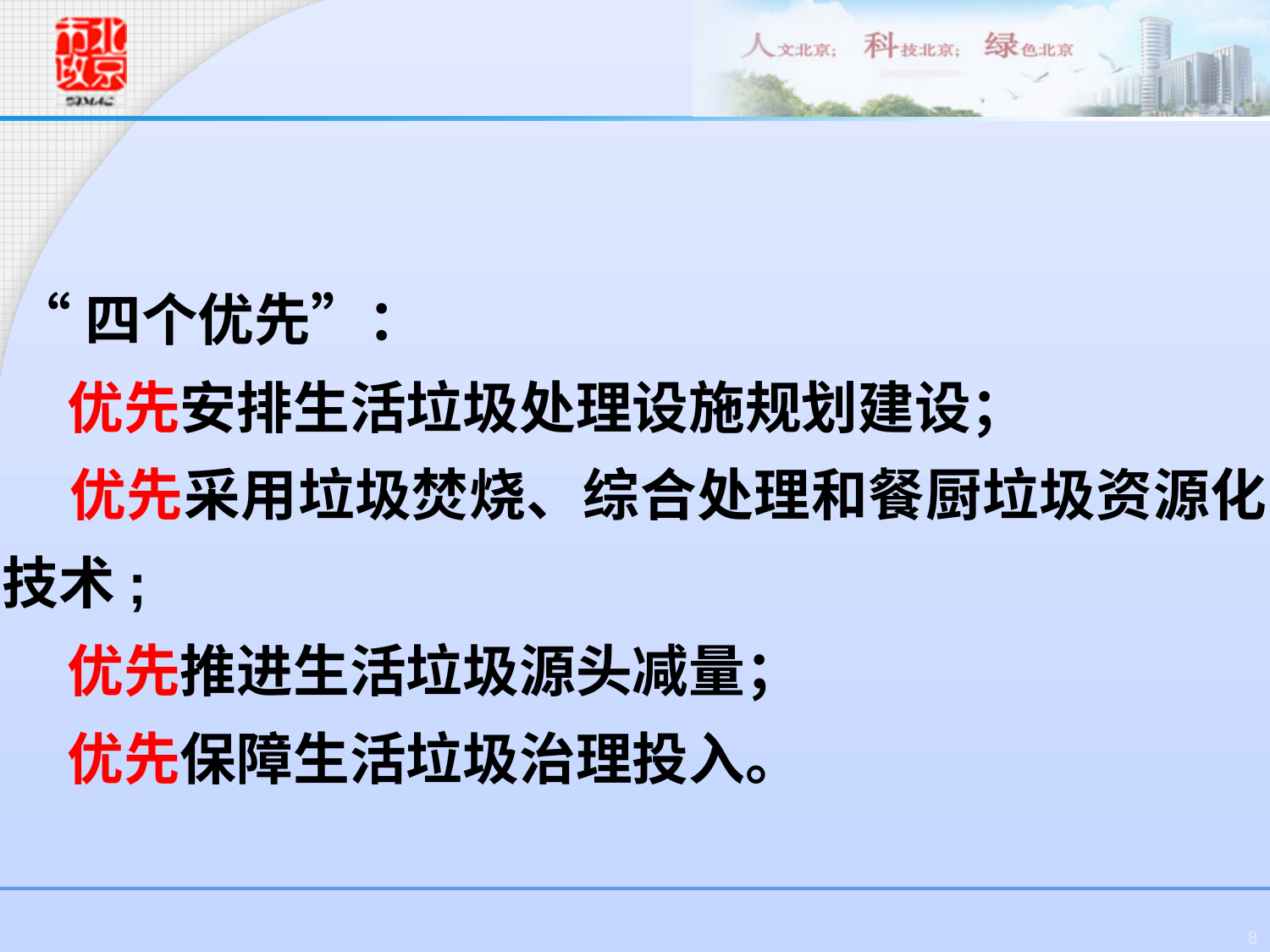

“四个优先”：
    优先安排生活垃圾处理设施规划建设；
    优先采用垃圾焚烧、综合处理和餐厨垃圾资源化技术;
    优先推进生活垃圾源头减量；
    优先保障生活垃圾治理投入。

8